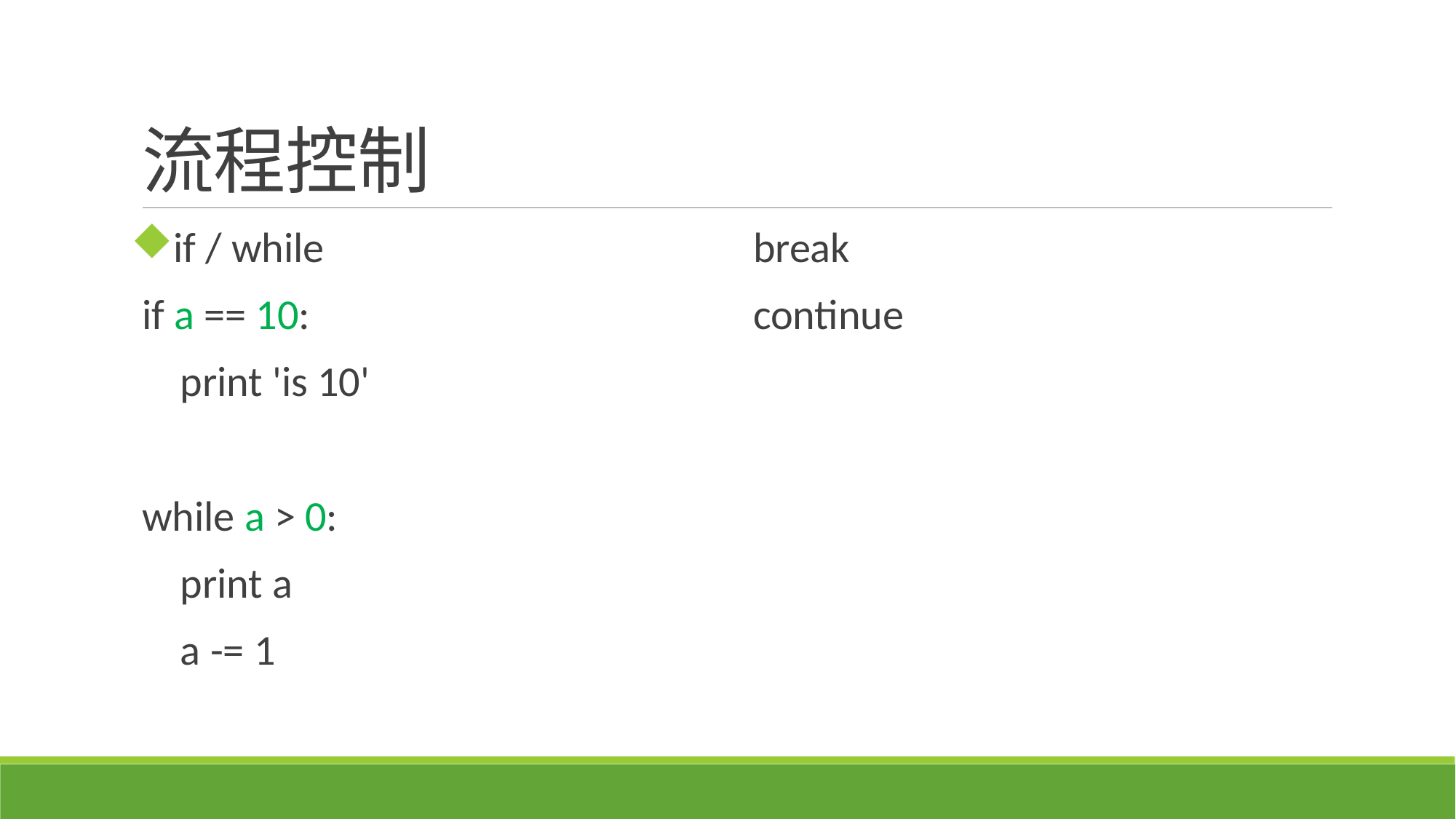

# 流程控制
if / while
if a == 10:
    print 'is 10'

while a > 0:
    print a
    a -= 1
break
continue